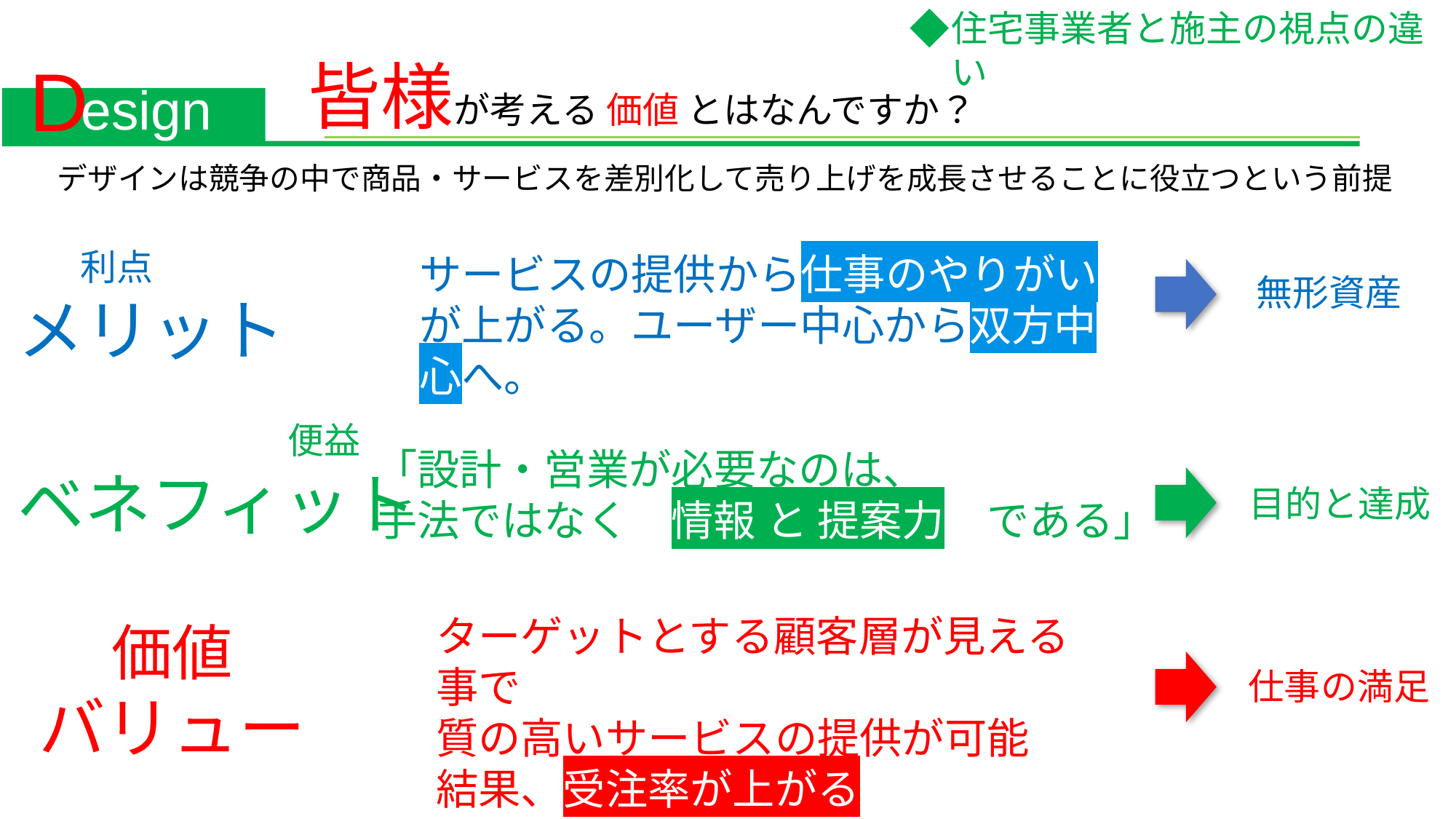

D
皆様が考える 価値 とはなんですか？
esign

デザインは競争の中で商品・サービスを差別化して売り上げを成長させることに役立つという前提
利点
サービスの提供から仕事のやりがいが上がる。ユーザー中心から双方中心へ。

無形資産
メリット
便益
「設計・営業が必要なのは、
手法ではなく　情報 と 提案力　である」
ベネフィット

目的と達成
ターゲットとする顧客層が見える事で
質の高いサービスの提供が可能
結果、受注率が上がる
価値

仕事の満足
バリュー